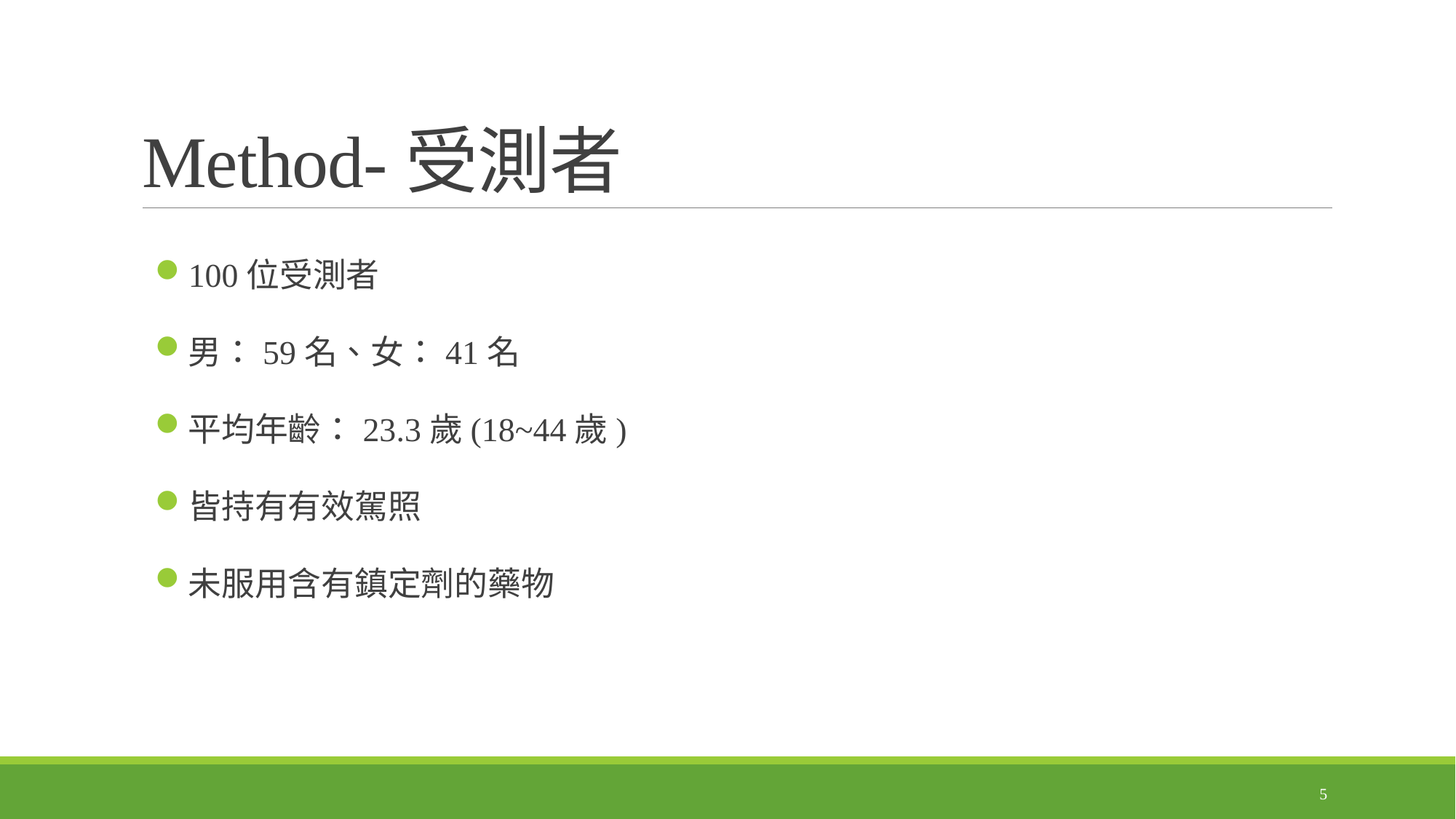

# Method-受測者
100位受測者
男：59名、女：41名
平均年齡：23.3歲(18~44歲)
皆持有有效駕照
未服用含有鎮定劑的藥物
5